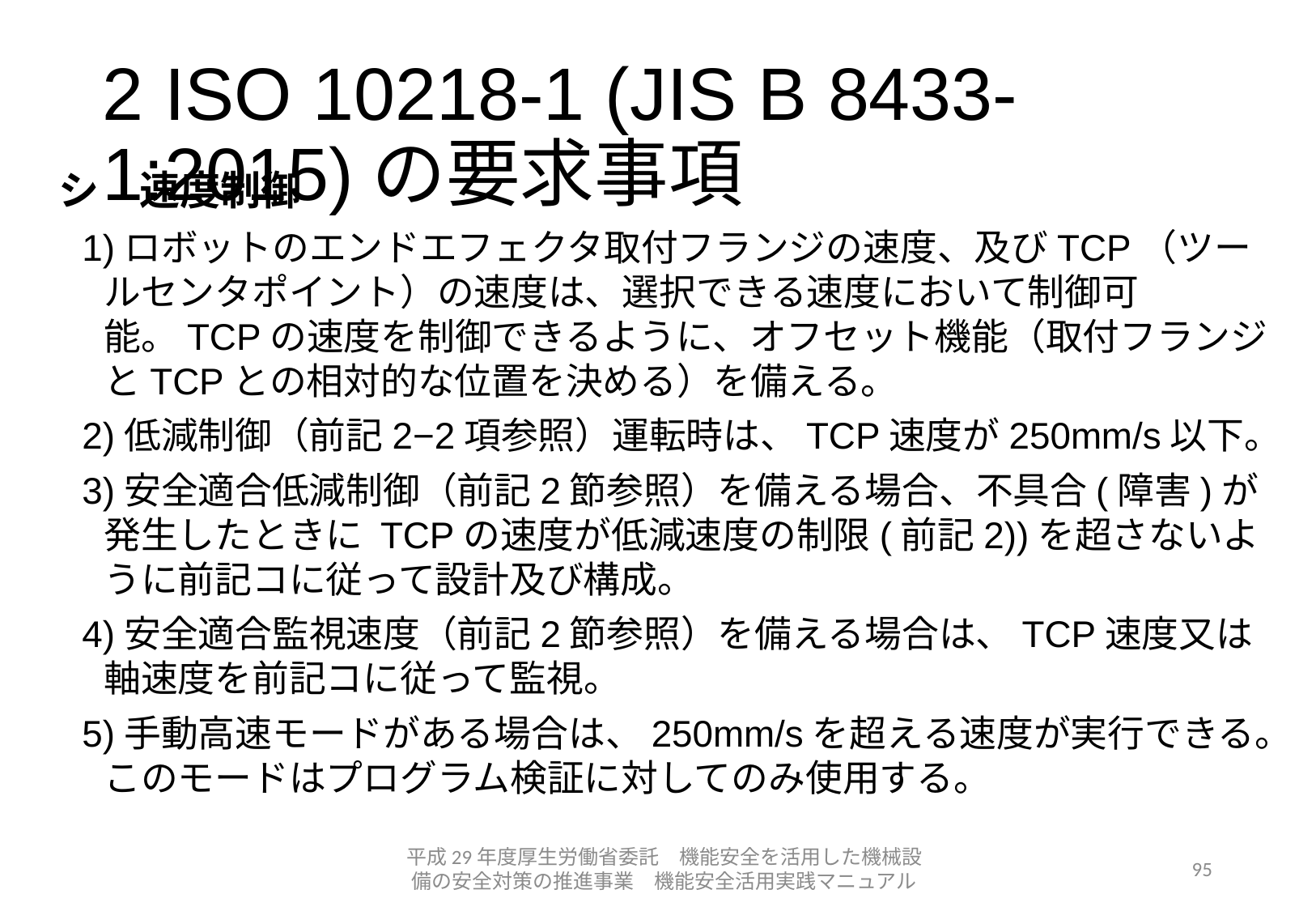

# 2 ISO 10218-1 (JIS B 8433-1:2015)の要求事項
シ　速度制御
1)ロボットのエンドエフェクタ取付フランジの速度、及びTCP（ツールセンタポイント）の速度は、選択できる速度において制御可能。TCPの速度を制御できるように、オフセット機能（取付フランジとTCPとの相対的な位置を決める）を備える。
2)低減制御（前記2−2項参照）運転時は、TCP速度が250mm/s以下。
3)安全適合低減制御（前記2節参照）を備える場合、不具合(障害)が発生したときに TCPの速度が低減速度の制限(前記2))を超さないように前記コに従って設計及び構成。
4)安全適合監視速度（前記2節参照）を備える場合は、TCP速度又は軸速度を前記コに従って監視。
5)手動高速モードがある場合は、250mm/sを超える速度が実行できる。このモードはプログラム検証に対してのみ使用する。

平成29年度厚生労働省委託　機能安全を活用した機械設備の安全対策の推進事業　機能安全活用実践マニュアル
95